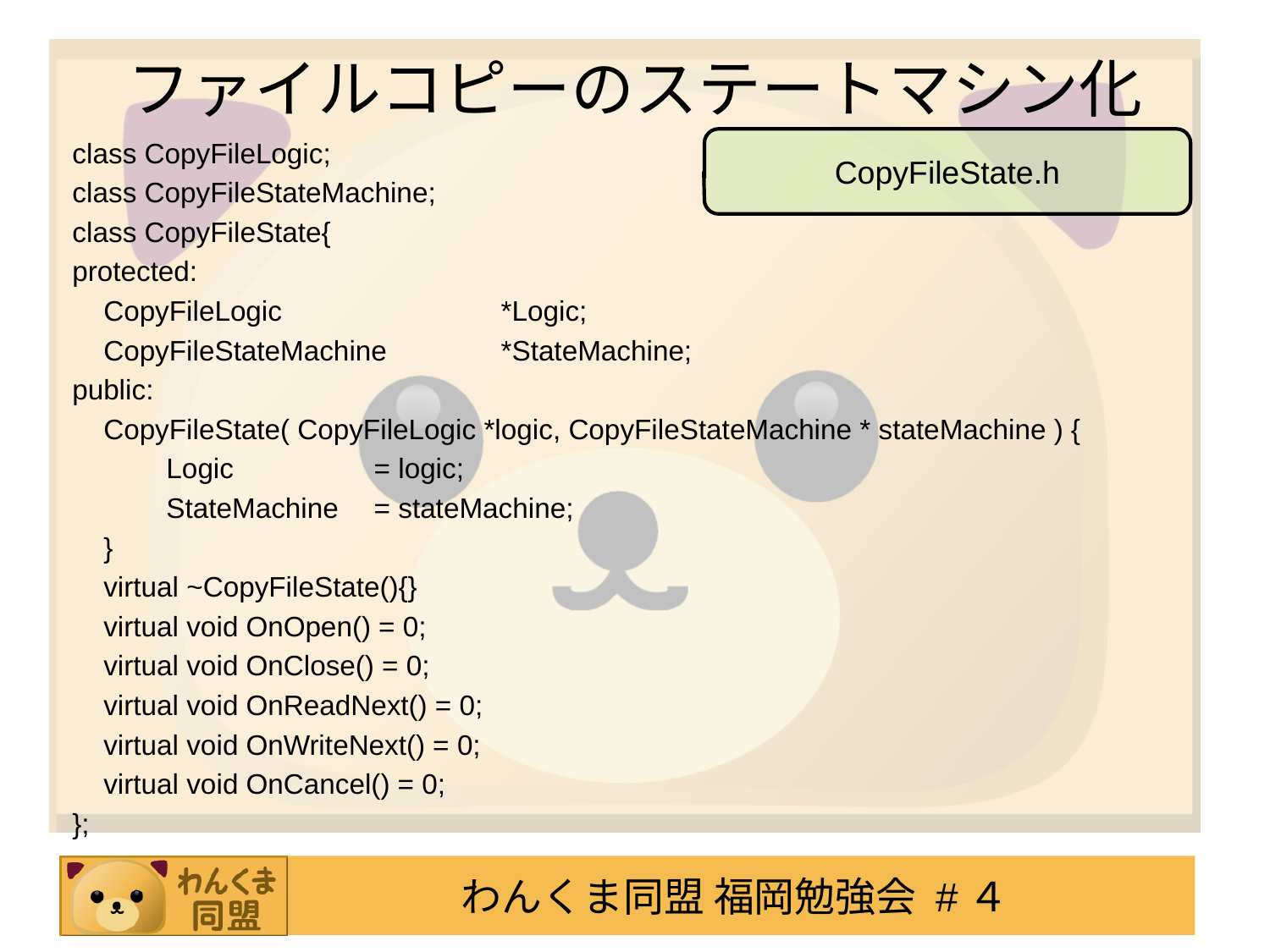

# ファイルコピーのステートマシン化
class CopyFileLogic;
class CopyFileStateMachine;
class CopyFileState{
protected:
    CopyFileLogic		*Logic;
    CopyFileStateMachine	*StateMachine;
public:
    CopyFileState( CopyFileLogic *logic, CopyFileStateMachine * stateMachine ) {
            Logic		= logic;
            StateMachine	= stateMachine;
    }
    virtual ~CopyFileState(){}
    virtual void OnOpen() = 0;
    virtual void OnClose() = 0;
    virtual void OnReadNext() = 0;
    virtual void OnWriteNext() = 0;
    virtual void OnCancel() = 0;
};
CopyFileState.h